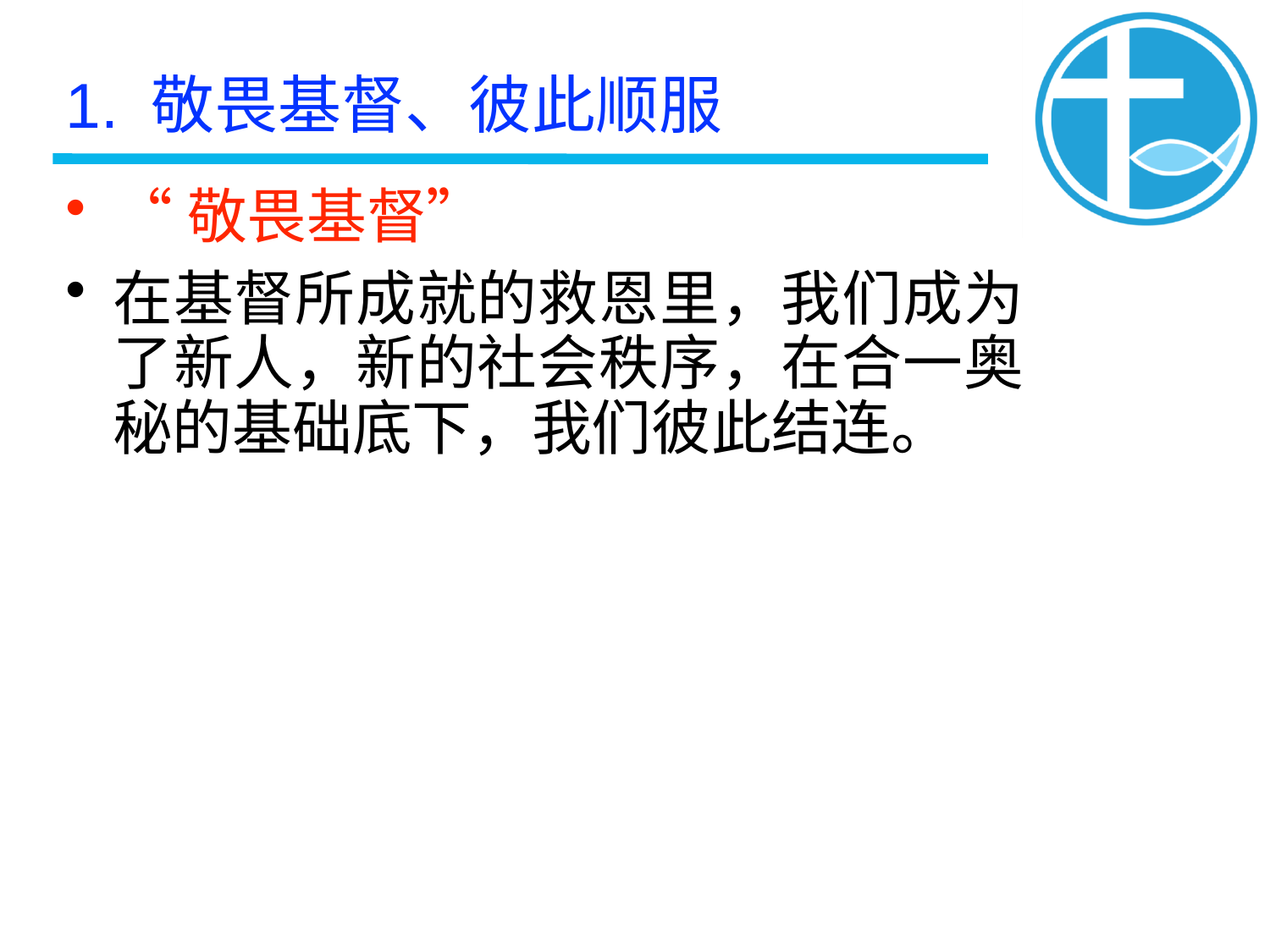

1. 敬畏基督、彼此顺服
“敬畏基督”
在基督所成就的救恩里，我们成为了新人，新的社会秩序，在合一奥秘的基础底下，我们彼此结连。